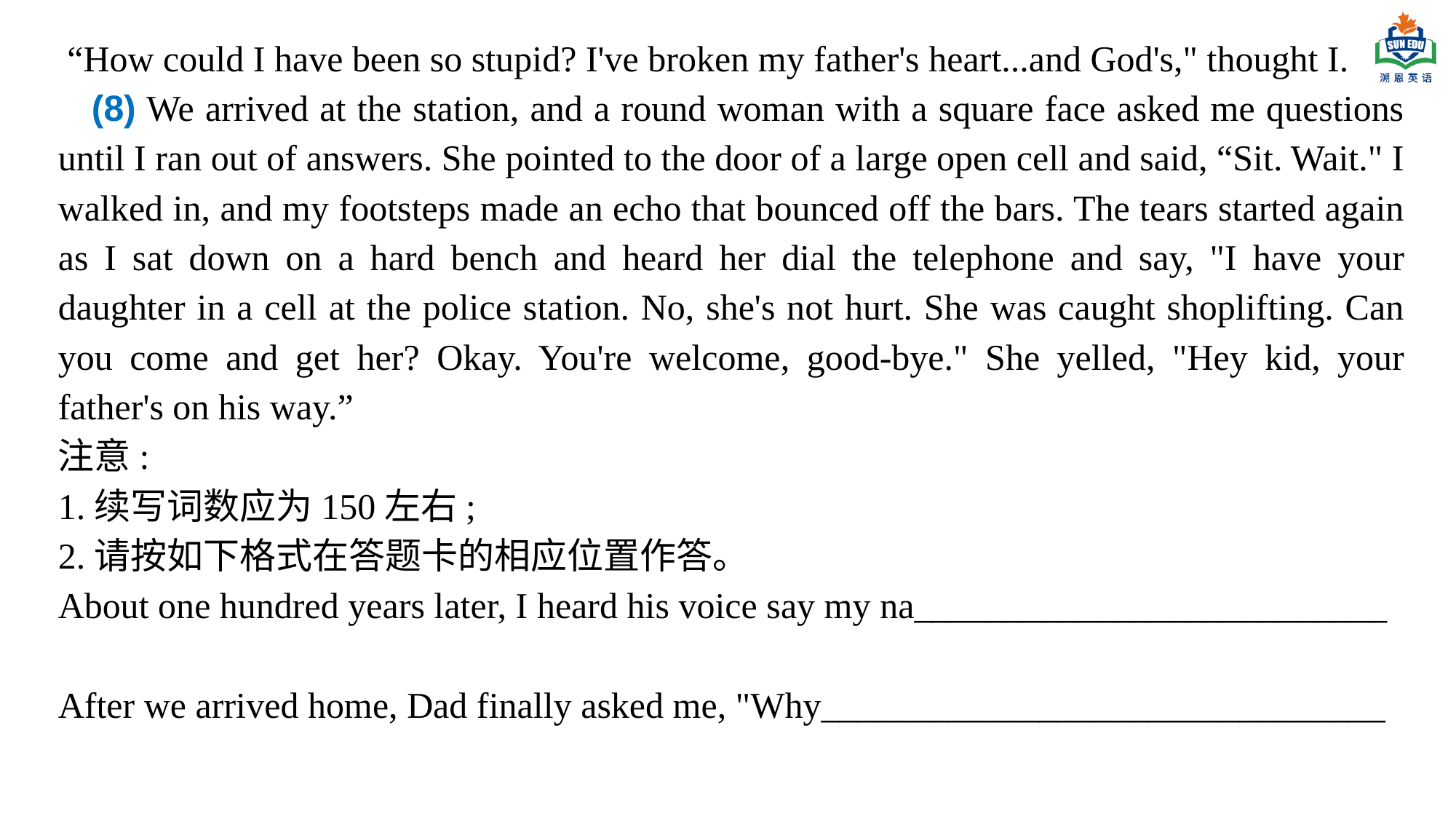

“How could I have been so stupid? I've broken my father's heart...and God's," thought I.
   (8) We arrived at the station, and a round woman with a square face asked me questions until I ran out of answers. She pointed to the door of a large open cell and said, “Sit. Wait." I walked in, and my footsteps made an echo that bounced off the bars. The tears started again as I sat down on a hard bench and heard her dial the telephone and say, "I have your daughter in a cell at the police station. No, she's not hurt. She was caught shoplifting. Can you come and get her? Okay. You're welcome, good-bye." She yelled, "Hey kid, your father's on his way.”
注意:
1.续写词数应为150左右;
2.请按如下格式在答题卡的相应位置作答。
About one hundred years later, I heard his voice say my na__________________________

After we arrived home, Dad finally asked me, "Why_______________________________